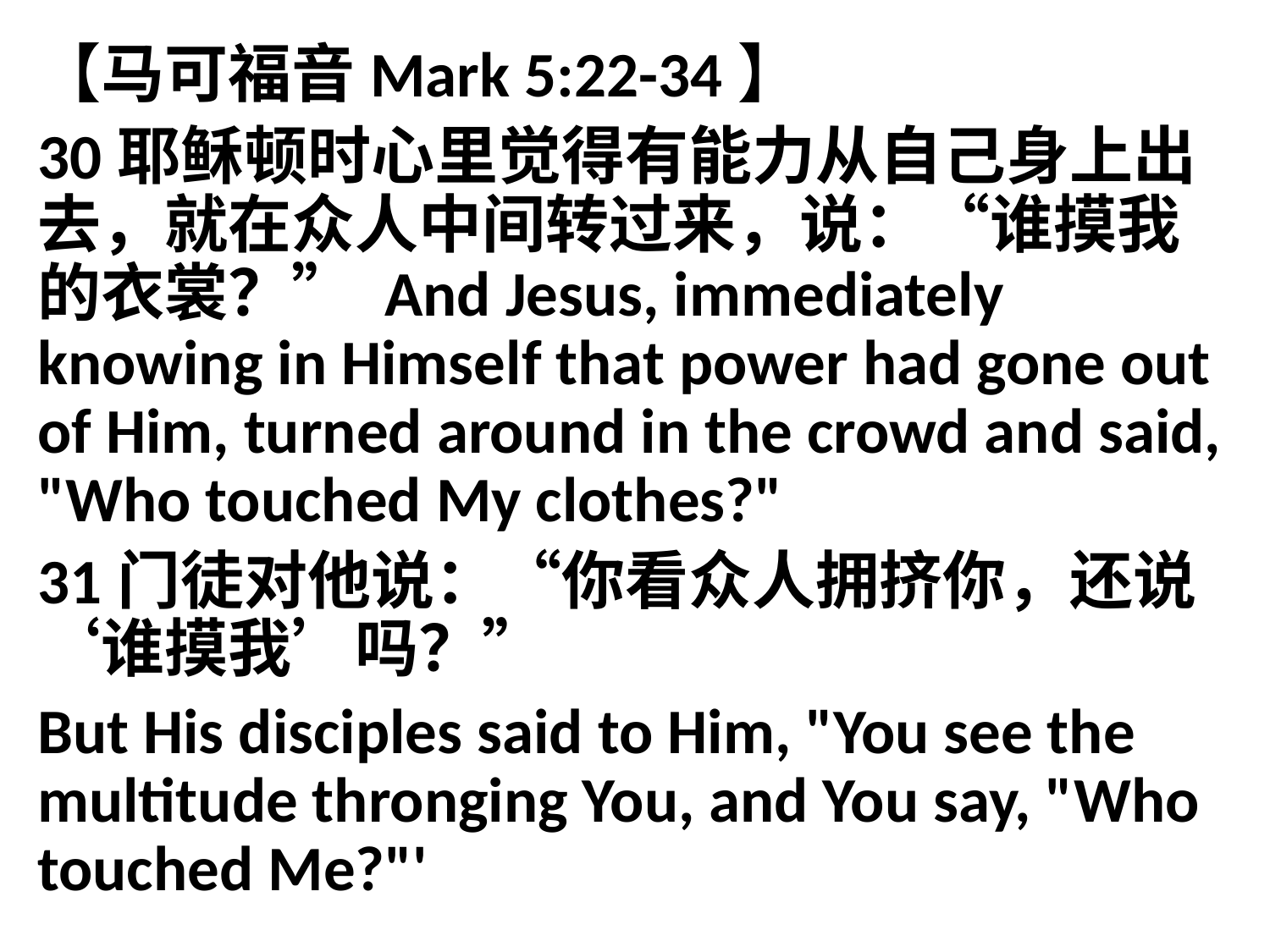

【马可福音Mark 5:22-34】
30耶稣顿时心里觉得有能力从自己身上出去，就在众人中间转过来，说：“谁摸我的衣裳？” And Jesus, immediately knowing in Himself that power had gone out of Him, turned around in the crowd and said, "Who touched My clothes?"
31门徒对他说：“你看众人拥挤你，还说‘谁摸我’吗？”
But His disciples said to Him, "You see the multitude thronging You, and You say, "Who touched Me?"'